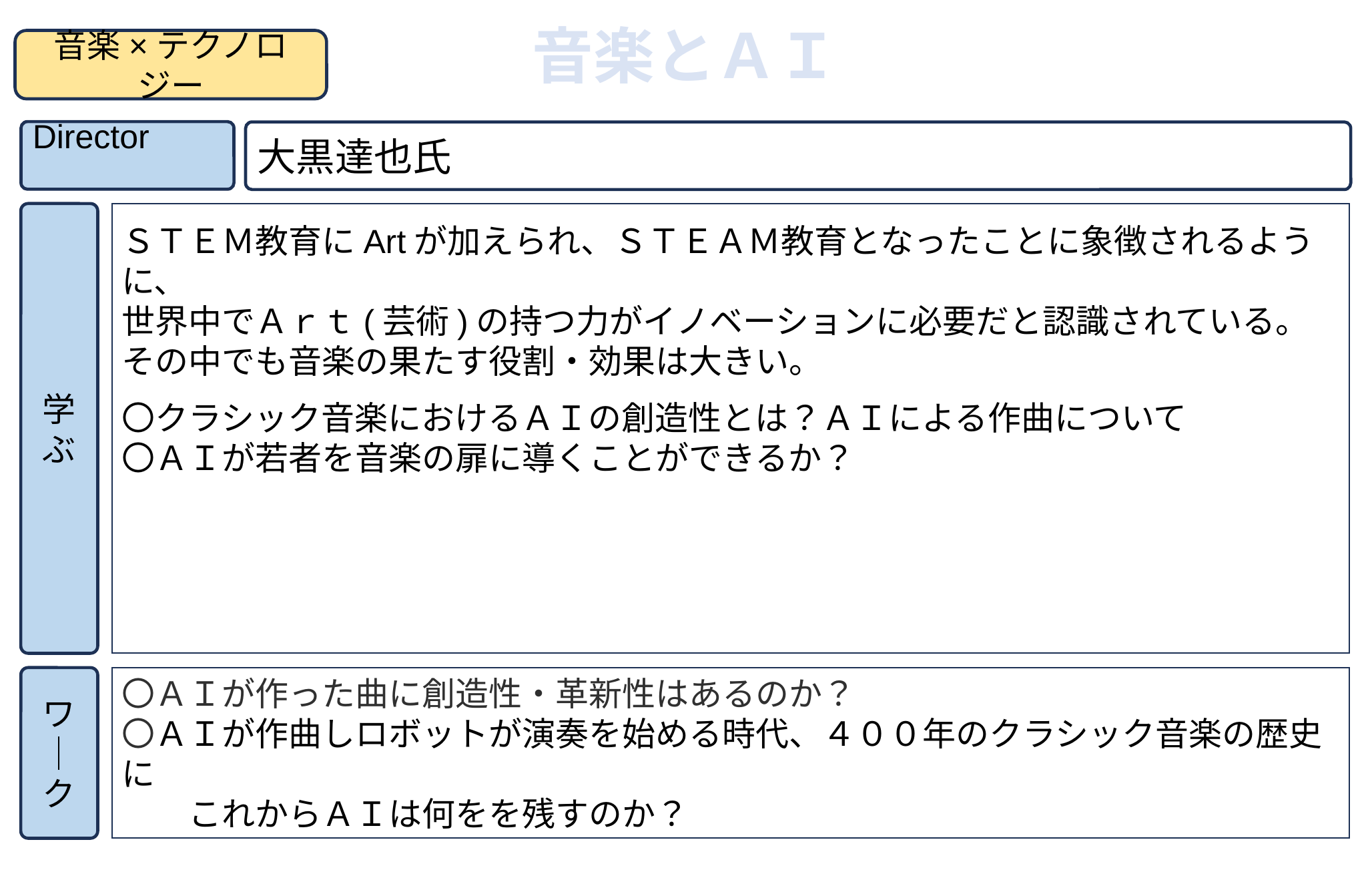

音楽とＡＩ
音楽×テクノロジー
Director
大黒達也氏
ＳＴＥＭ教育にArtが加えられ、ＳＴＥＡＭ教育となったことに象徴されるように、
世界中でＡｒｔ(芸術)の持つ力がイノベーションに必要だと認識されている。
その中でも音楽の果たす役割・効果は大きい。

〇クラシック音楽におけるＡＩの創造性とは？ＡＩによる作曲について
〇ＡＩが若者を音楽の扉に導くことができるか？

学ぶ
ワ│ク
〇ＡＩが作った曲に創造性・革新性はあるのか？
〇ＡＩが作曲しロボットが演奏を始める時代、４００年のクラシック音楽の歴史に
　　これからＡＩは何をを残すのか？